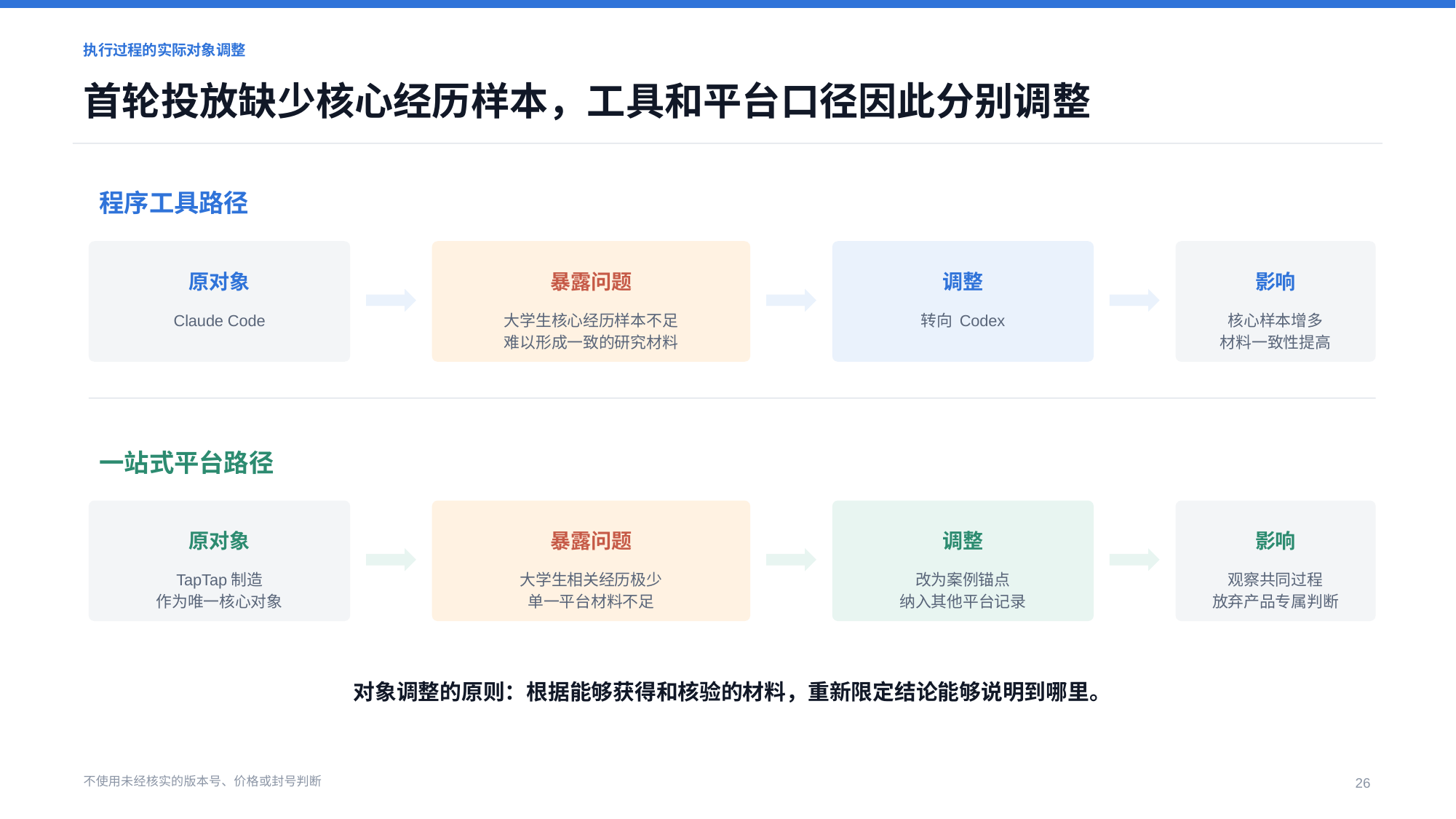

执行过程的实际对象调整
首轮投放缺少核心经历样本，工具和平台口径因此分别调整

程序工具路径

原对象
暴露问题
调整
影响

Claude Code
大学生核心经历样本不足
难以形成一致的研究材料
转向 Codex
核心样本增多
材料一致性提高

一站式平台路径

原对象
暴露问题
调整
影响

TapTap制造
作为唯一核心对象
大学生相关经历极少
单一平台材料不足
改为案例锚点
纳入其他平台记录
观察共同过程
放弃产品专属判断
对象调整的原则：根据能够获得和核验的材料，重新限定结论能够说明到哪里。
不使用未经核实的版本号、价格或封号判断
26